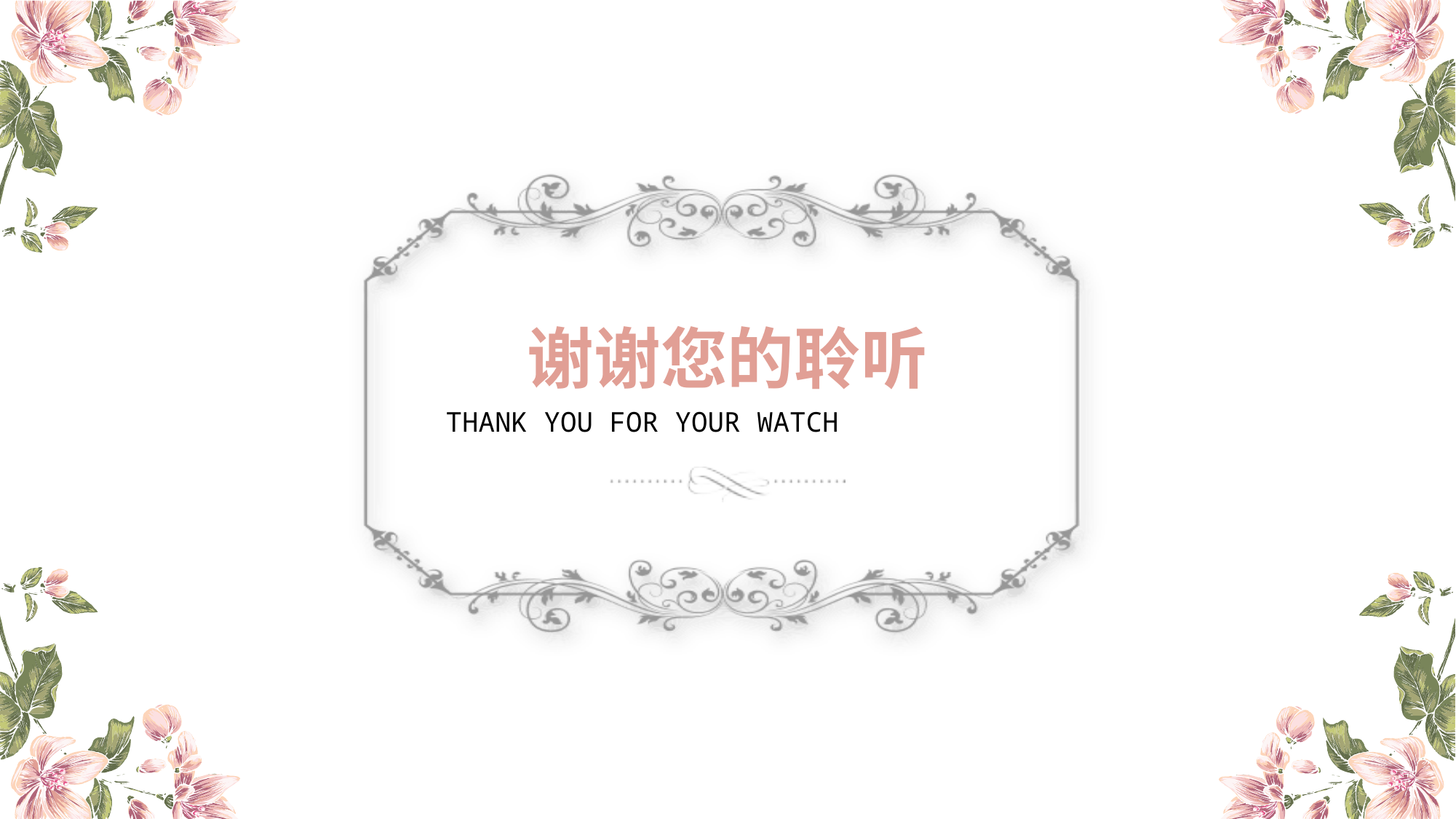

# 谢谢您的聆听
THANK YOU FOR YOUR WATCH